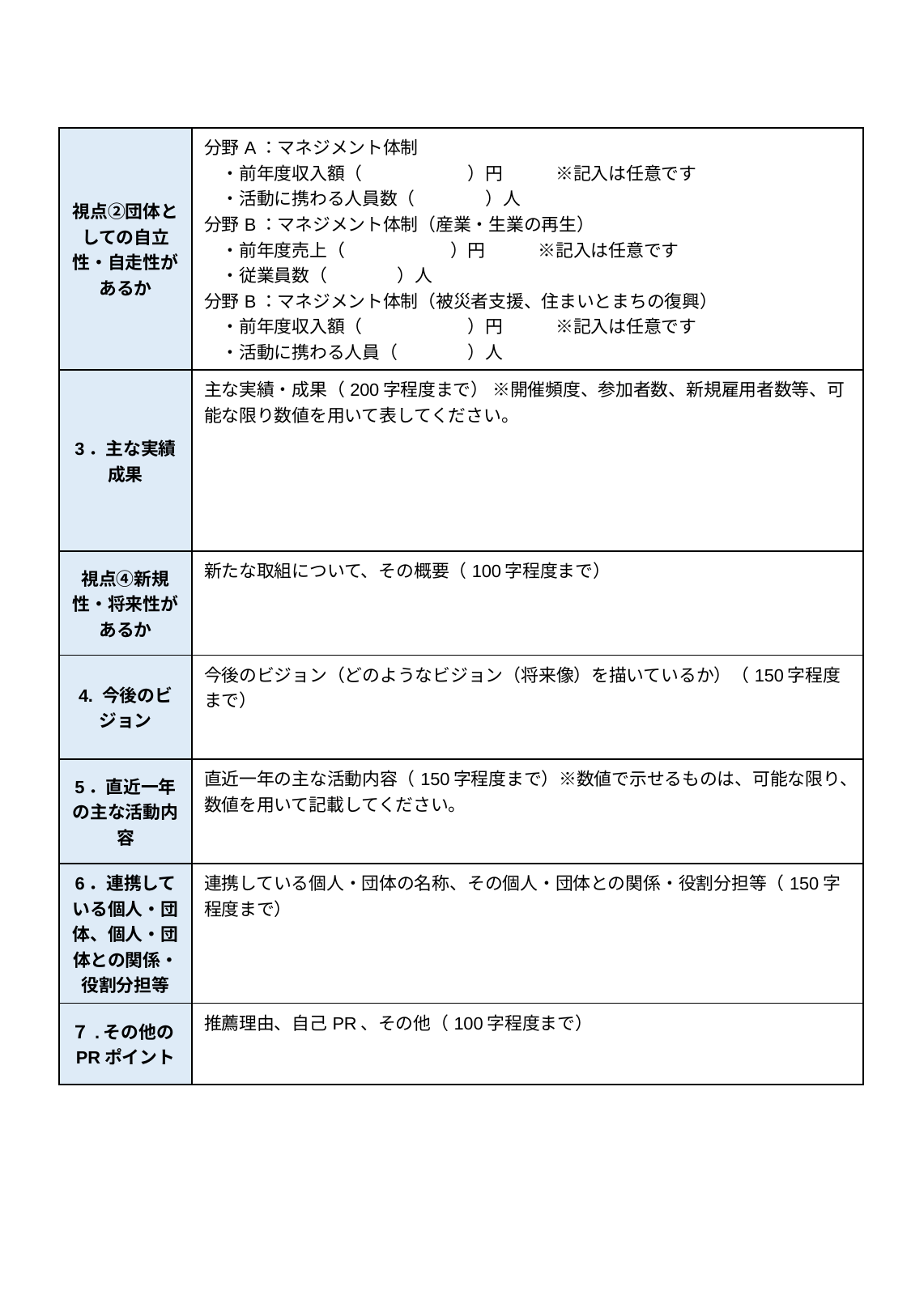

| 視点②団体としての自立性・自走性があるか | 分野A：マネジメント体制 　・前年度収入額（　　　　　　）円　　　※記入は任意です 　・活動に携わる人員数（　　　　）人 分野B：マネジメント体制（産業・生業の再生） 　・前年度売上（　　　　　　）円　　　※記入は任意です 　・従業員数（　　　　）人 分野B：マネジメント体制（被災者支援、住まいとまちの復興） 　・前年度収入額（　　　　　　）円　　　※記入は任意です 　・活動に携わる人員（　　　　）人 |
| --- | --- |
| 3．主な実績成果 | 主な実績・成果（200字程度まで） ※開催頻度、参加者数、新規雇用者数等、可能な限り数値を用いて表してください。 |
| 視点➃新規性・将来性があるか | 新たな取組について、その概要（100字程度まで） |
| 4. 今後のビジョン | 今後のビジョン（どのようなビジョン（将来像）を描いているか）（150字程度まで） |
| 5．直近一年の主な活動内容 | 直近一年の主な活動内容（150字程度まで）※数値で示せるものは、可能な限り、数値を用いて記載してください。 |
| 6．連携している個人・団体、個人・団体との関係・役割分担等 | 連携している個人・団体の名称、その個人・団体との関係・役割分担等（150字程度まで） |
| ７.その他のPRポイント | 推薦理由、自己PR、その他（100字程度まで） |